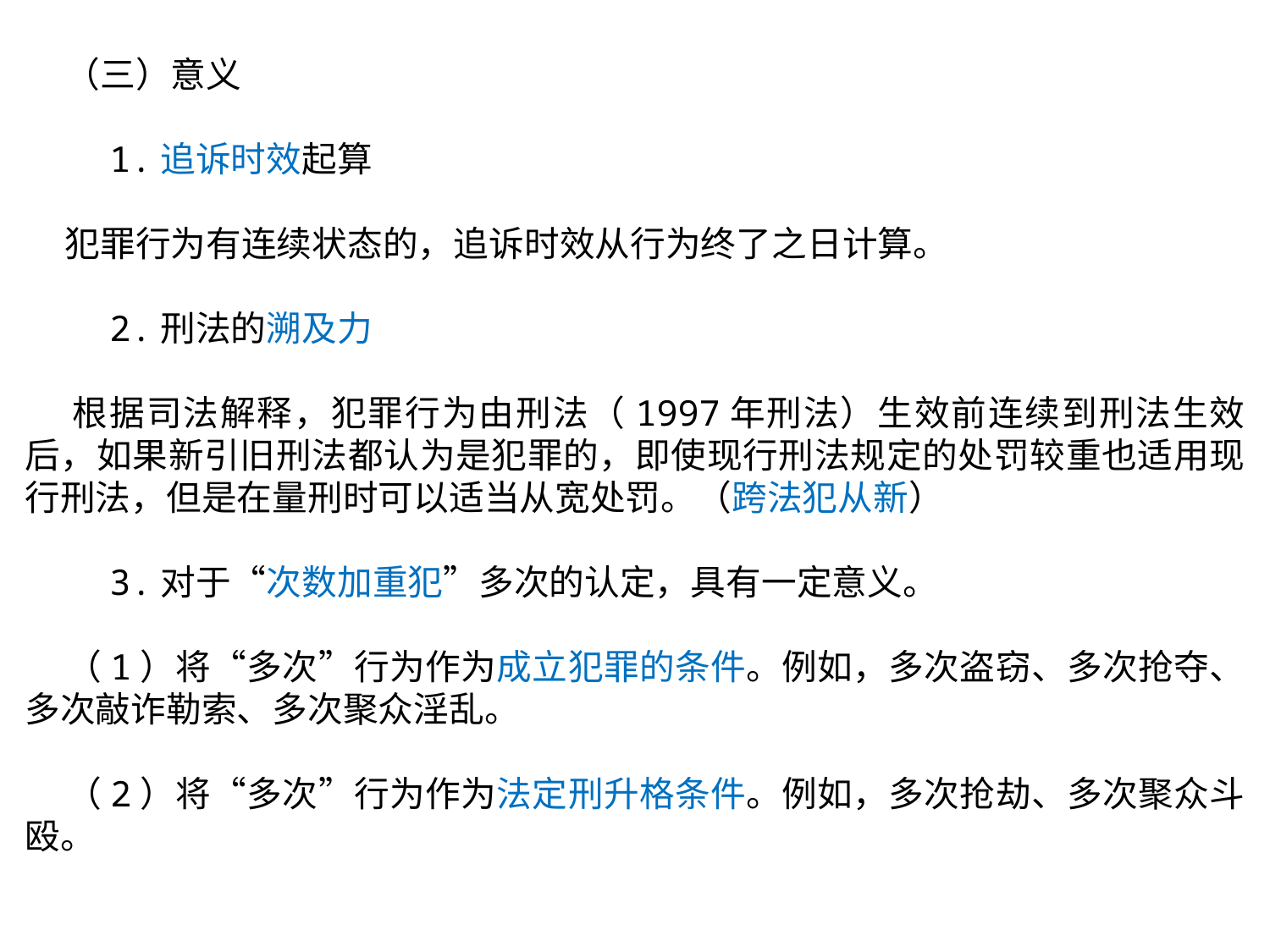

（三）意义

    1.追诉时效起算

    犯罪行为有连续状态的，追诉时效从行为终了之日计算。

    2.刑法的溯及力

    根据司法解释，犯罪行为由刑法（1997年刑法）生效前连续到刑法生效后，如果新引旧刑法都认为是犯罪的，即使现行刑法规定的处罚较重也适用现行刑法，但是在量刑时可以适当从宽处罚。（跨法犯从新）

    3.对于“次数加重犯”多次的认定，具有一定意义。

    （1）将“多次”行为作为成立犯罪的条件。例如，多次盗窃、多次抢夺、多次敲诈勒索、多次聚众淫乱。

    （2）将“多次”行为作为法定刑升格条件。例如，多次抢劫、多次聚众斗殴。